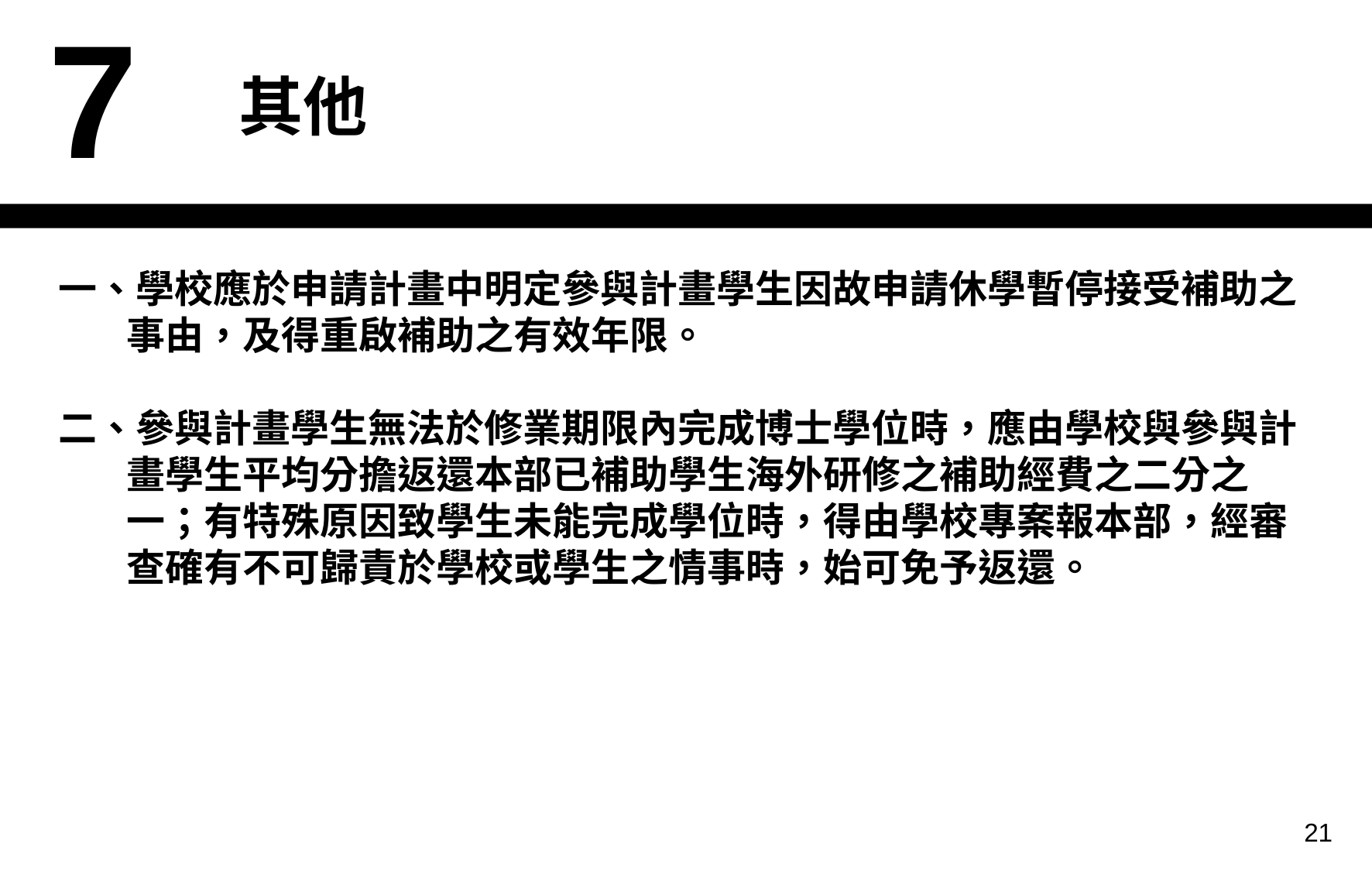

| 7 | 其他 |
| --- | --- |

一、學校應於申請計畫中明定參與計畫學生因故申請休學暫停接受補助之事由，及得重啟補助之有效年限。

二、參與計畫學生無法於修業期限內完成博士學位時，應由學校與參與計畫學生平均分擔返還本部已補助學生海外研修之補助經費之二分之一；有特殊原因致學生未能完成學位時，得由學校專案報本部，經審查確有不可歸責於學校或學生之情事時，始可免予返還。

21